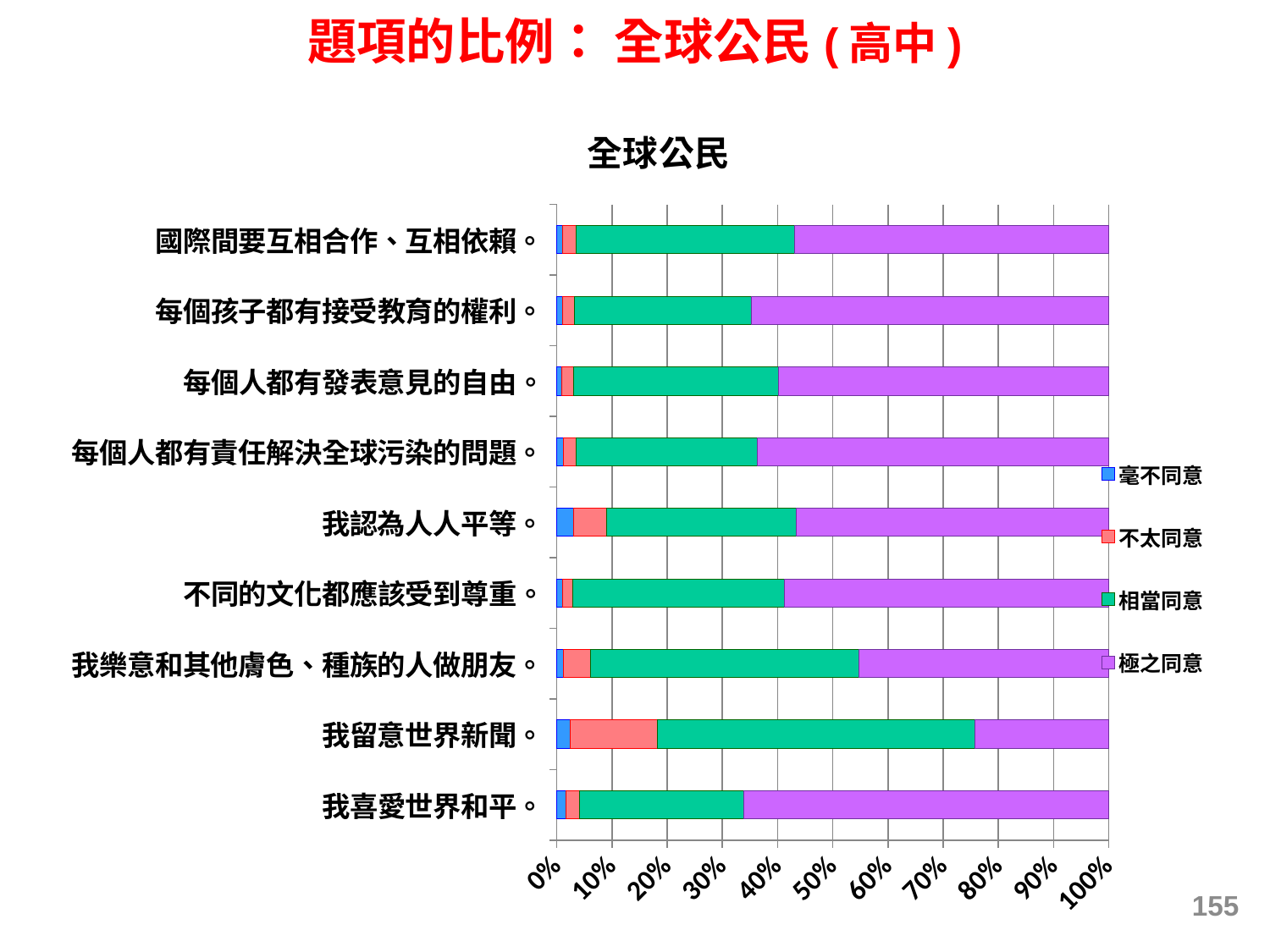

題項的比例： 全球公民(高中)

### Chart: 全球公民

| Category | 毫不同意 | 不太同意 | 相當同意 | 極之同意 |
|---|---|---|---|---|
| 我喜愛世界和平。 | 0.017379679144385075 | 0.023172905525846787 | 0.2978312537136068 | 0.6616161616161617 |
| 我留意世界新聞。 | 0.023625557206537827 | 0.1589895988112936 | 0.5742942050520059 | 0.24309063893016344 |
| 我樂意和其他膚色、種族的人做朋友。 | 0.011734997029114676 | 0.0487225193107546 | 0.4870766488413548 | 0.452465834818776 |
| 不同的文化都應該受到尊重。 | 0.010113027959547886 | 0.019185008923259965 | 0.38370017846519927 | 0.5870017846519925 |
| 我認為人人平等。 | 0.030609212481426673 | 0.0600297176820208 | 0.3438335809806844 | 0.5655274888558686 |
| 每個人都有責任解決全球污染的問題。 | 0.01129943502824859 | 0.023639607493309664 | 0.3282783229259604 | 0.6367826345524852 |
| 每個人都有發表意見的自由。 | 0.009365244536940764 | 0.02140627322729309 | 0.37074475992270045 | 0.5984837223130666 |
| 每個孩子都有接受教育的權利。 | 0.011000445964025581 | 0.02081165452653488 | 0.32109409840939496 | 0.6470938011000461 |
| 國際間要互相合作、互相依賴。 | 0.00995690295734885 | 0.024520731163620153 | 0.39679001337494607 | 0.5687323525040888 |
155